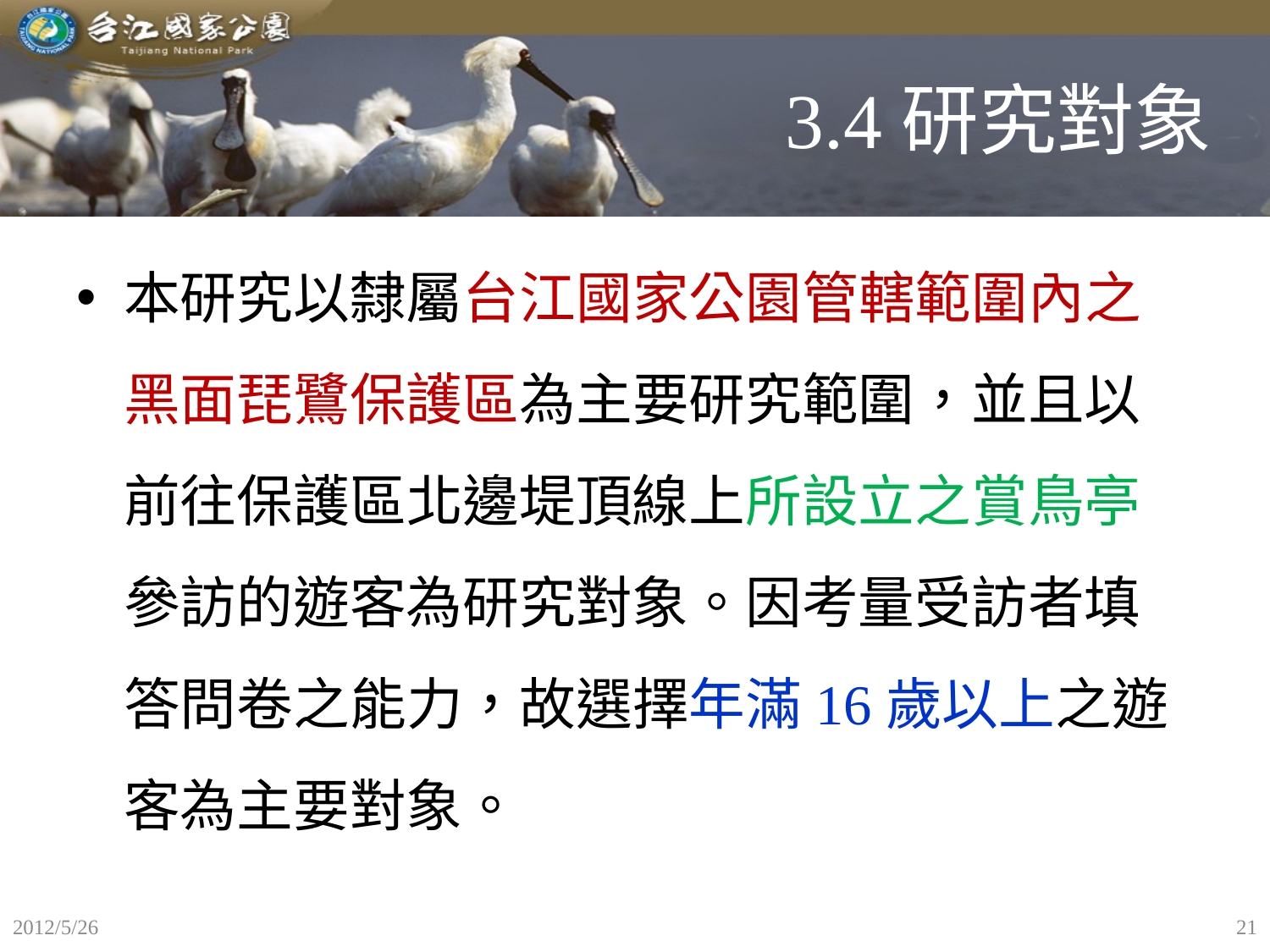

# 3.4研究對象
本研究以隸屬台江國家公園管轄範圍內之黑面琵鷺保護區為主要研究範圍，並且以前往保護區北邊堤頂線上所設立之賞鳥亭參訪的遊客為研究對象。因考量受訪者填答問卷之能力，故選擇年滿16歲以上之遊客為主要對象。
2012/5/26
21